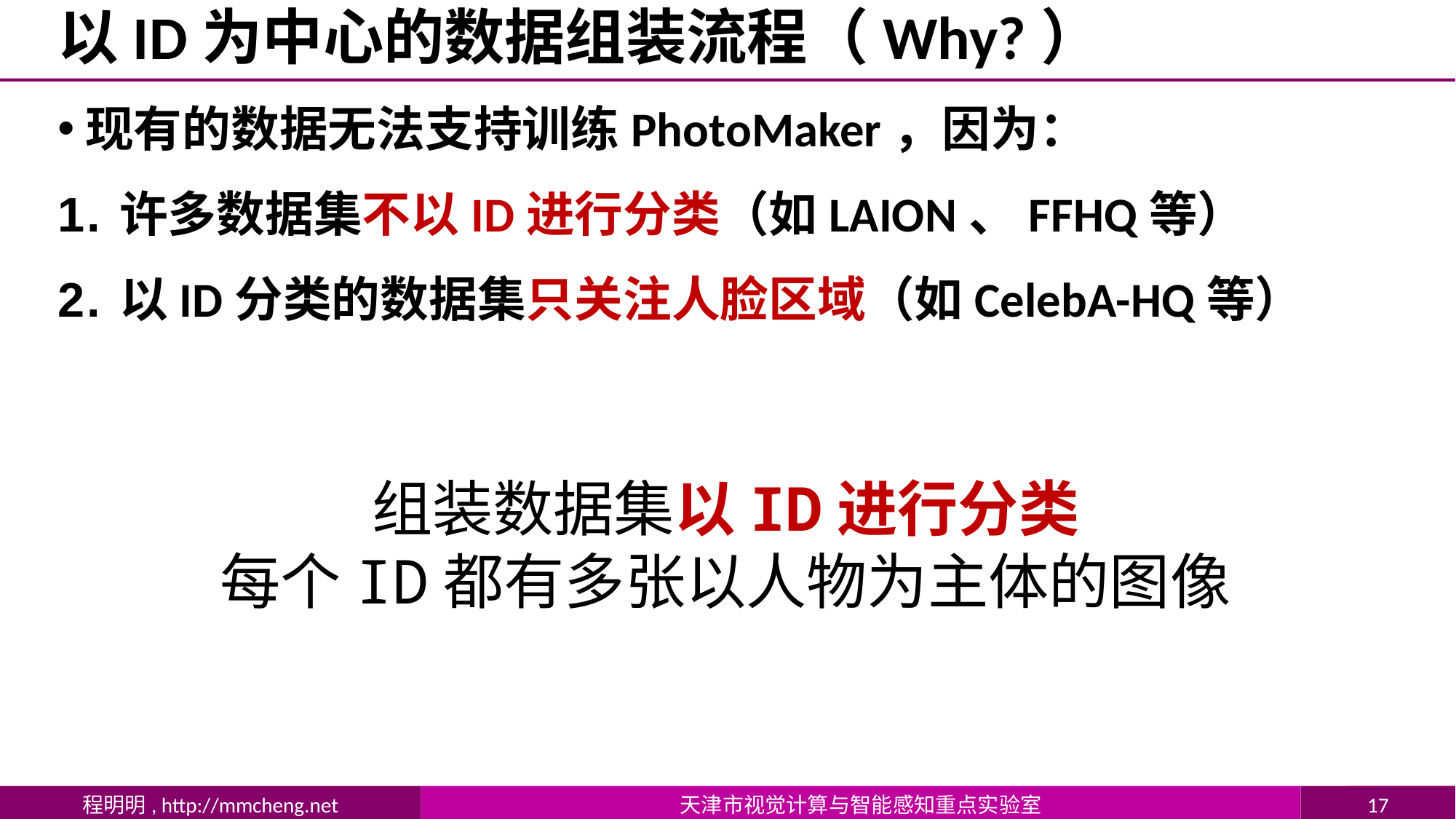

# 以ID为中心的数据组装流程（Why?）
现有的数据无法支持训练PhotoMaker，因为：
许多数据集不以ID进行分类（如LAION、FFHQ等）
以ID分类的数据集只关注人脸区域（如CelebA-HQ等）

组装数据集以ID进行分类
每个ID都有多张以人物为主体的图像